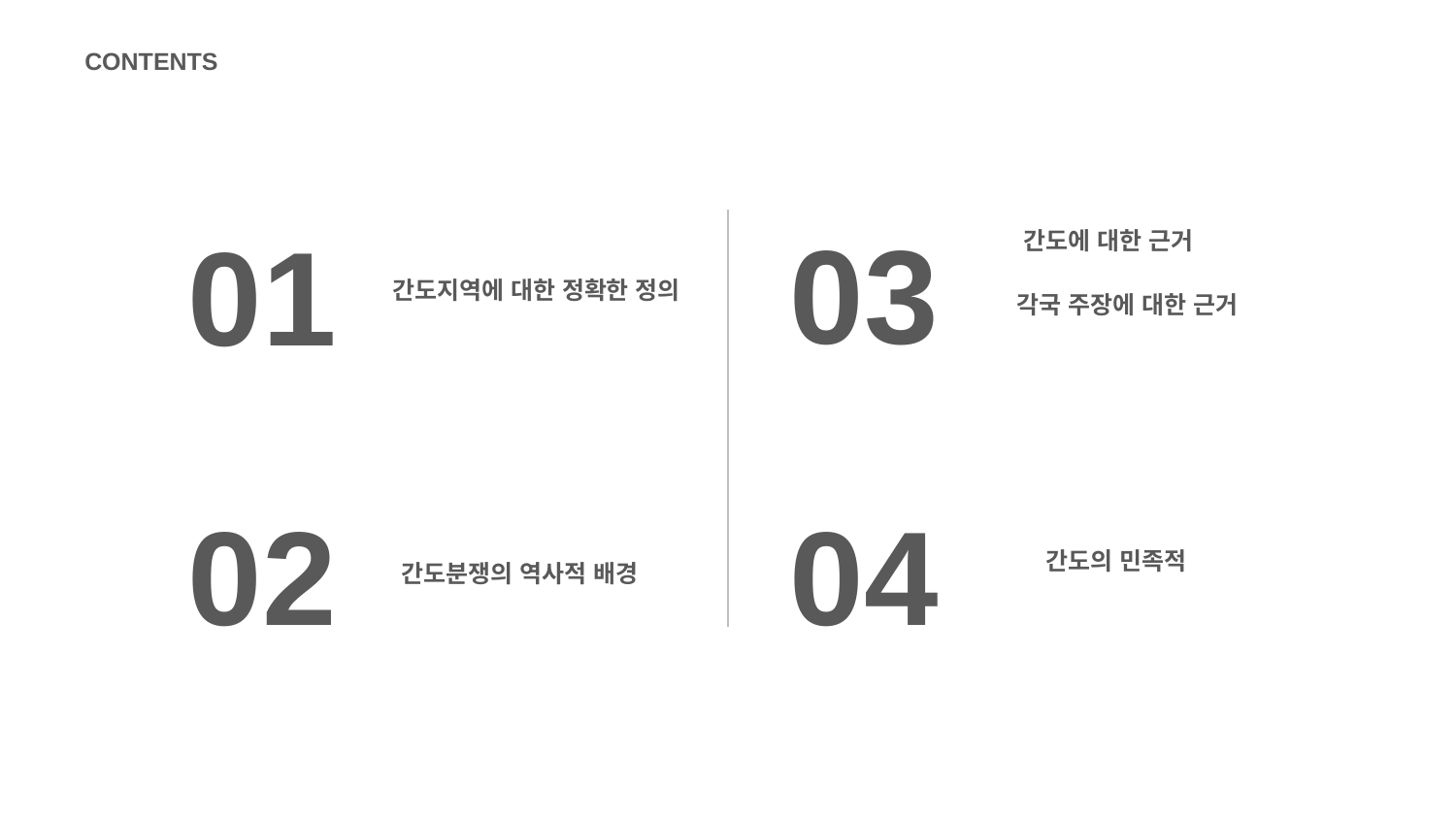

CONTENTS
03
01
간도에 대한 근거
간도지역에 대한 정확한 정의
각국 주장에 대한 근거
04
02
간도의 민족적
간도분쟁의 역사적 배경